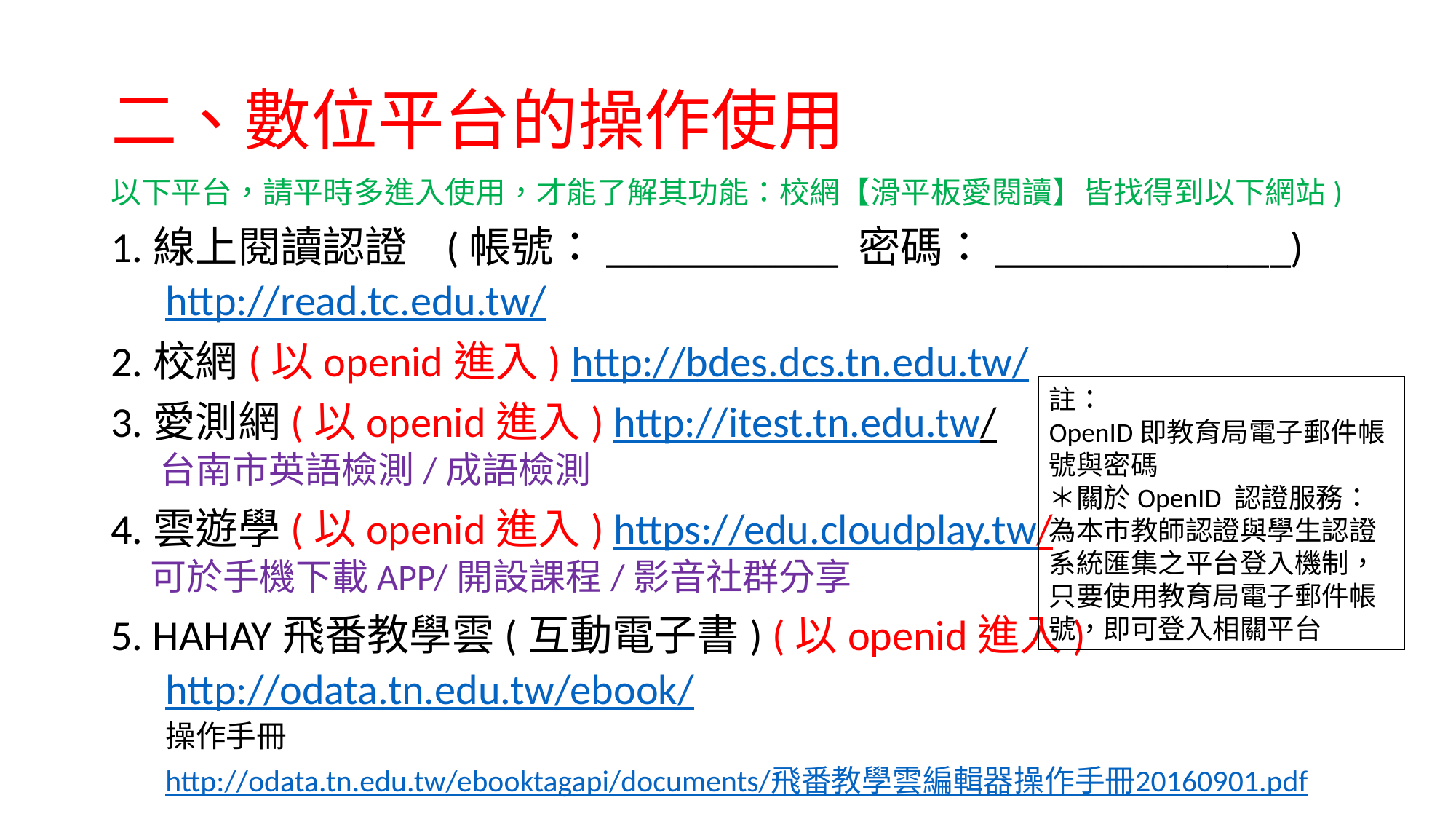

# 二、數位平台的操作使用
以下平台，請平時多進入使用，才能了解其功能：校網【滑平板愛閱讀】皆找得到以下網站)
1.線上閱讀認證   (帳號：___________ 密碼：______________)
http://read.tc.edu.tw/
2.校網(以openid進入) http://bdes.dcs.tn.edu.tw/
3.愛測網(以openid進入) http://itest.tn.edu.tw/
    台南市英語檢測/成語檢測
4.雲遊學(以openid進入) https://edu.cloudplay.tw/
   可於手機下載APP/開設課程/影音社群分享
5. HAHAY飛番教學雲(互動電子書) (以openid進入)
http://odata.tn.edu.tw/ebook/
操作手冊
http://odata.tn.edu.tw/ebooktagapi/documents/飛番教學雲編輯器操作手冊20160901.pdf

註：
OpenID即教育局電子郵件帳號與密碼
＊關於OpenID 認證服務：為本市教師認證與學生認證系統匯集之平台登入機制，只要使用教育局電子郵件帳號，即可登入相關平台